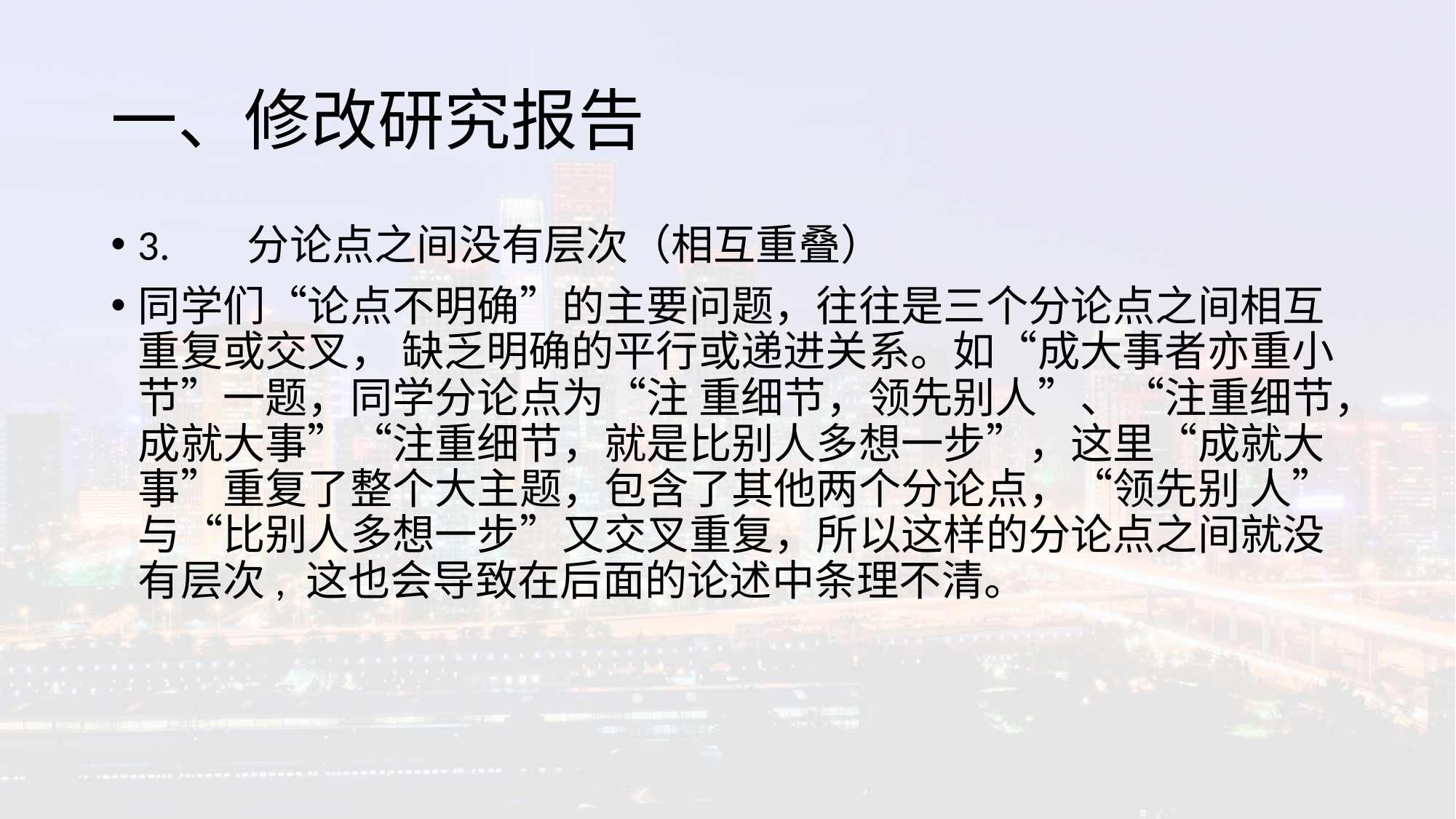

# 一、修改研究报告
3.	分论点之间没有层次（相互重叠）
同学们“论点不明确”的主要问题，往往是三个分论点之间相互重复或交叉， 缺乏明确的平行或递进关系。如“成大事者亦重小节”一题，同学分论点为“注 重细节，领先别人”、“注重细节，成就大事”“注重细节，就是比别人多想一步”，这里“成就大事”重复了整个大主题，包含了其他两个分论点，“领先别 人”与“比别人多想一步”又交叉重复，所以这样的分论点之间就没有层次, 这也会导致在后面的论述中条理不清。